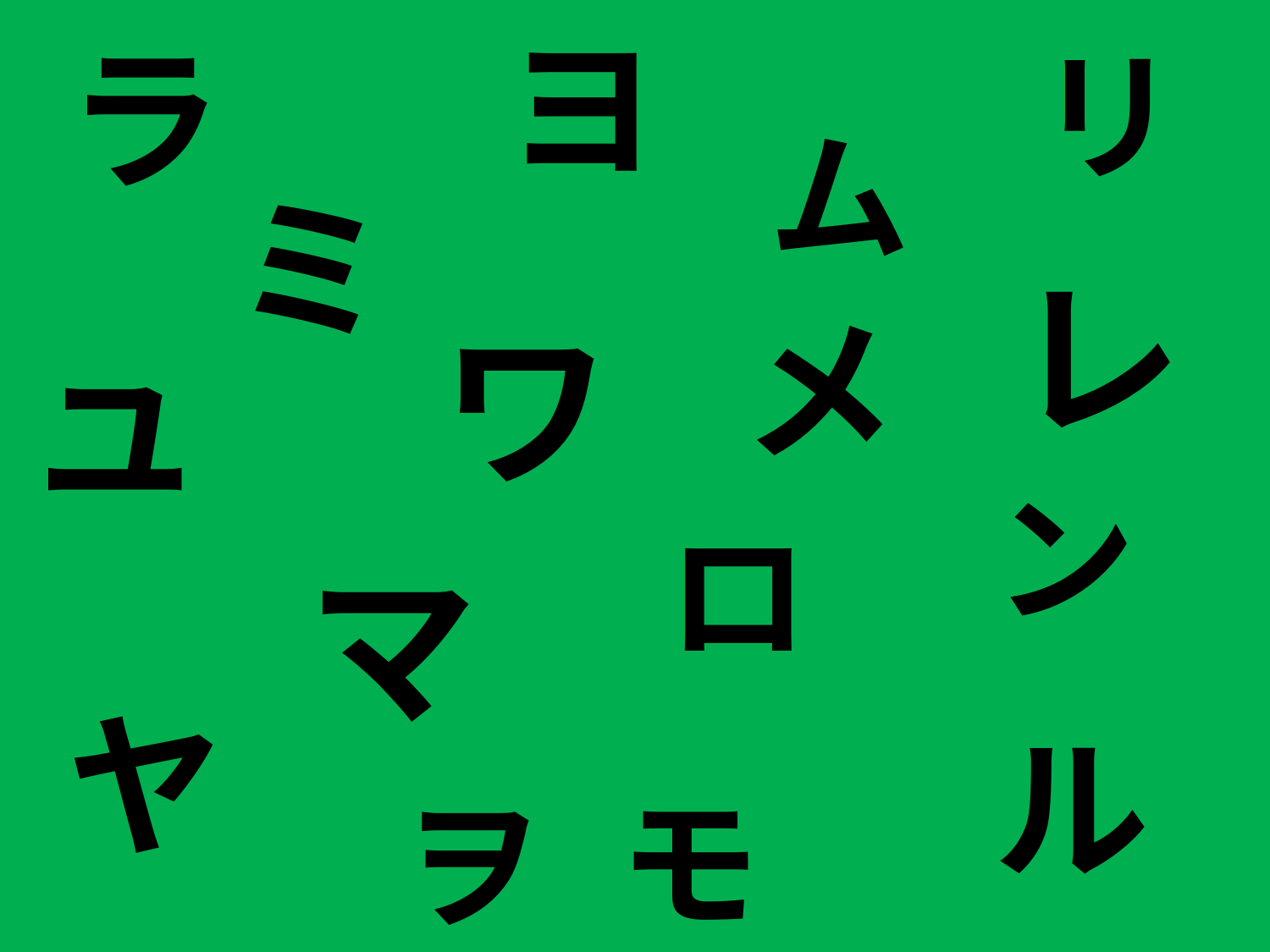

ヨ
ラ
リ
ム
ミ
レ
メ
ワ
ユ
ン
ロ
マ
ヤ
ル
モ
ヲ